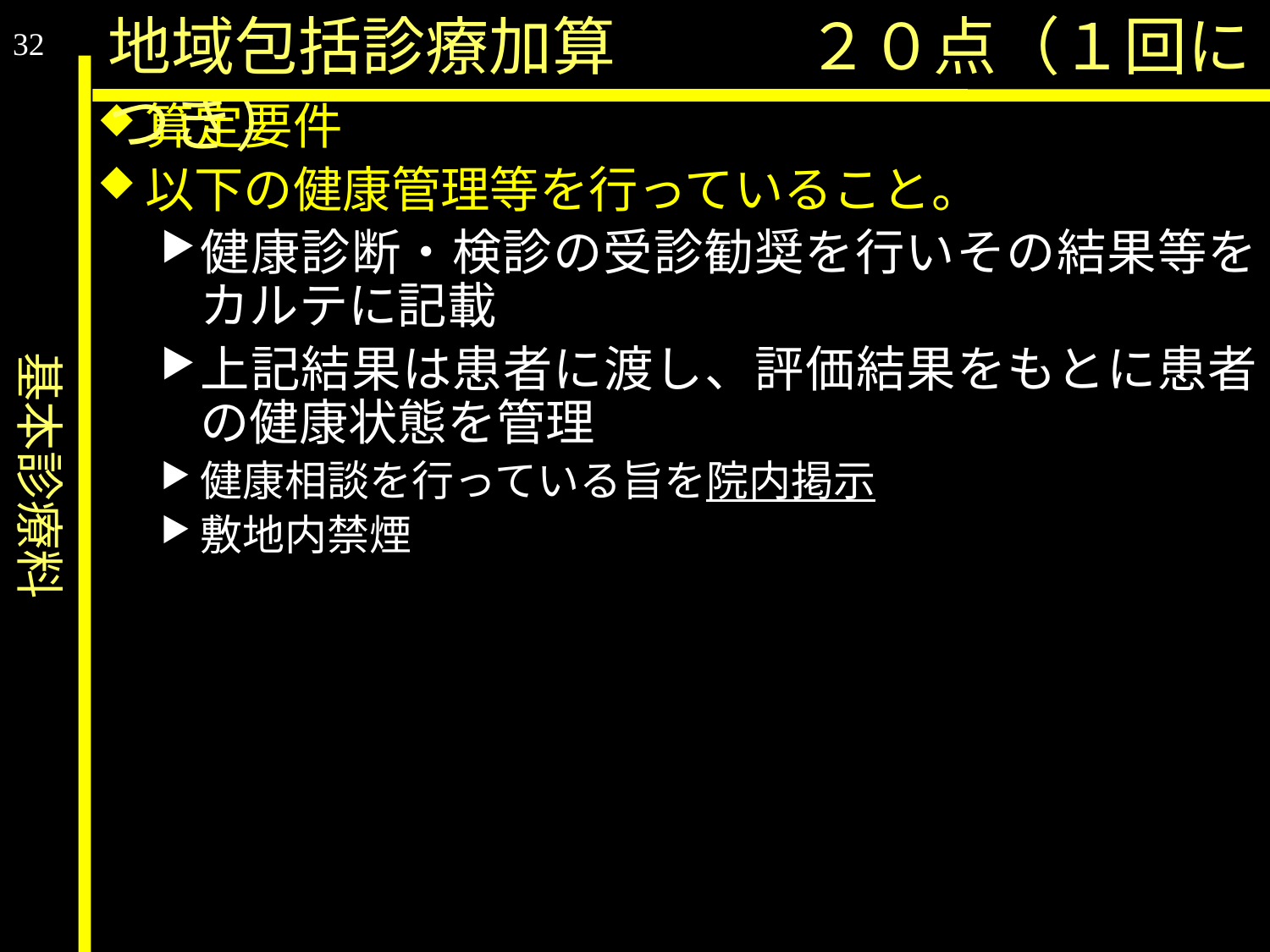

基本診療料
地域包括診療加算　　　２０点（１回につき）
32

算定要件
以下の健康管理等を行っていること。
健康診断・検診の受診勧奨を行いその結果等をカルテに記載
上記結果は患者に渡し、評価結果をもとに患者の健康状態を管理
健康相談を行っている旨を院内掲示
敷地内禁煙